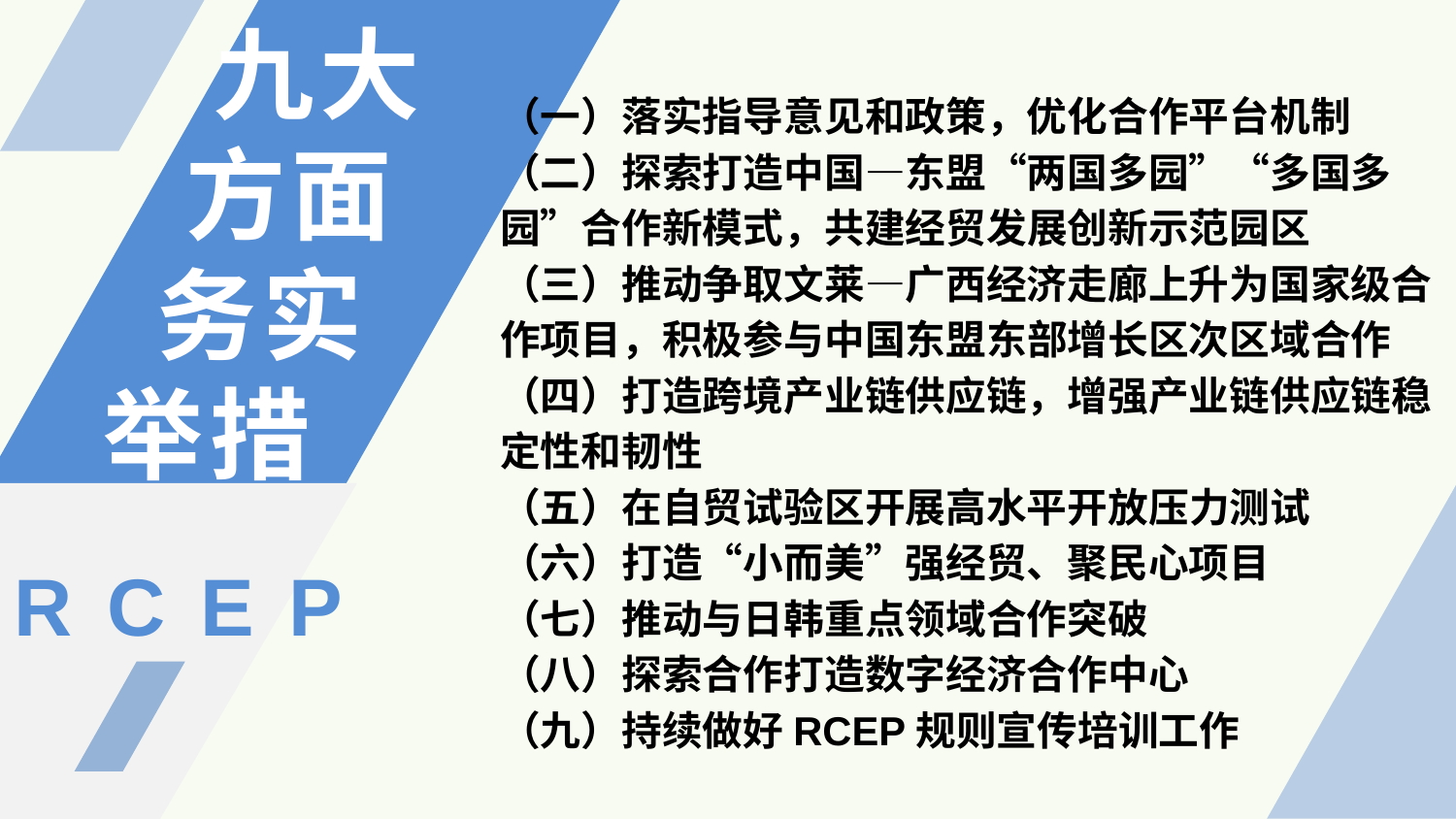

九大
  方面
 务实
举措
（一）落实指导意见和政策，优化合作平台机制
（二）探索打造中国—东盟“两国多园”“多国多园”合作新模式，共建经贸发展创新示范园区
（三）推动争取文莱—广西经济走廊上升为国家级合作项目，积极参与中国东盟东部增长区次区域合作
（四）打造跨境产业链供应链，增强产业链供应链稳定性和韧性
（五）在自贸试验区开展高水平开放压力测试
（六）打造“小而美”强经贸、聚民心项目
（七）推动与日韩重点领域合作突破
（八）探索合作打造数字经济合作中心
（九）持续做好RCEP规则宣传培训工作

R C E P